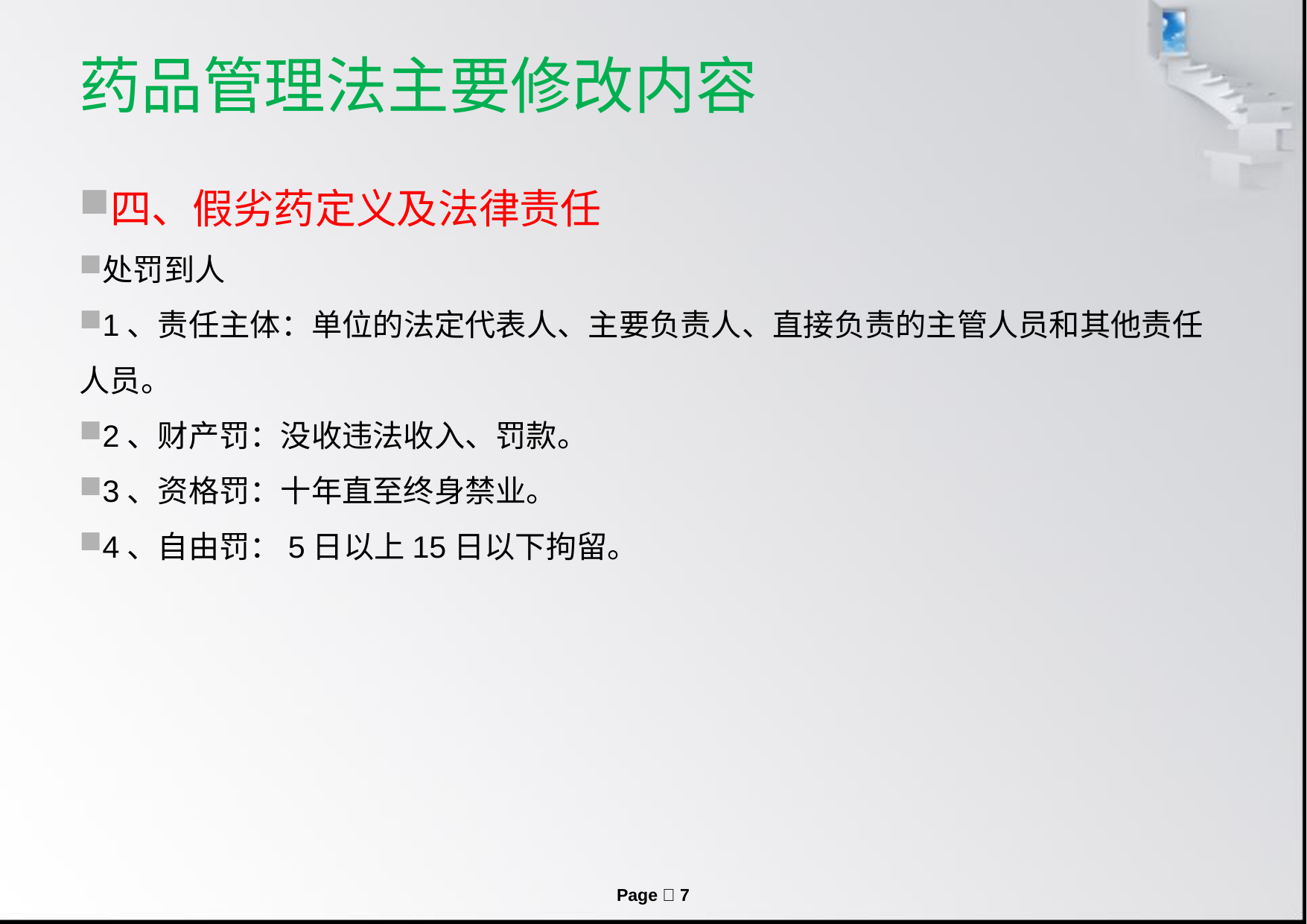

# 药品管理法主要修改内容
四、假劣药定义及法律责任
处罚到人
1、责任主体：单位的法定代表人、主要负责人、直接负责的主管人员和其他责任人员。
2、财产罚：没收违法收入、罚款。
3、资格罚：十年直至终身禁业。
4、自由罚：5日以上15日以下拘留。